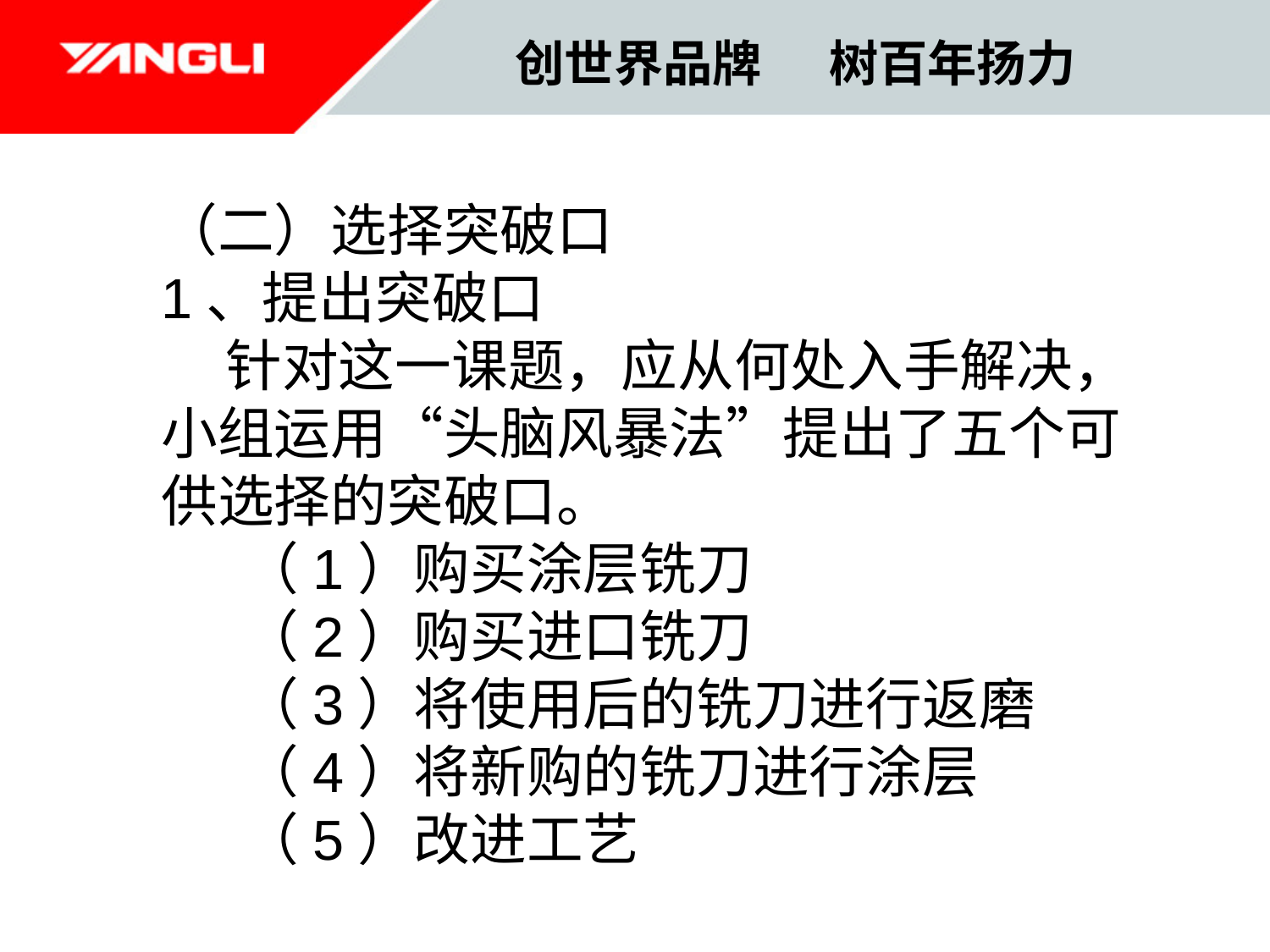

创世界品牌      树百年扬力
（二）选择突破口
1、提出突破口
    针对这一课题，应从何处入手解决，小组运用“头脑风暴法”提出了五个可供选择的突破口。
  （1）购买涂层铣刀
  （2）购买进口铣刀
  （3）将使用后的铣刀进行返磨
  （4）将新购的铣刀进行涂层
  （5）改进工艺